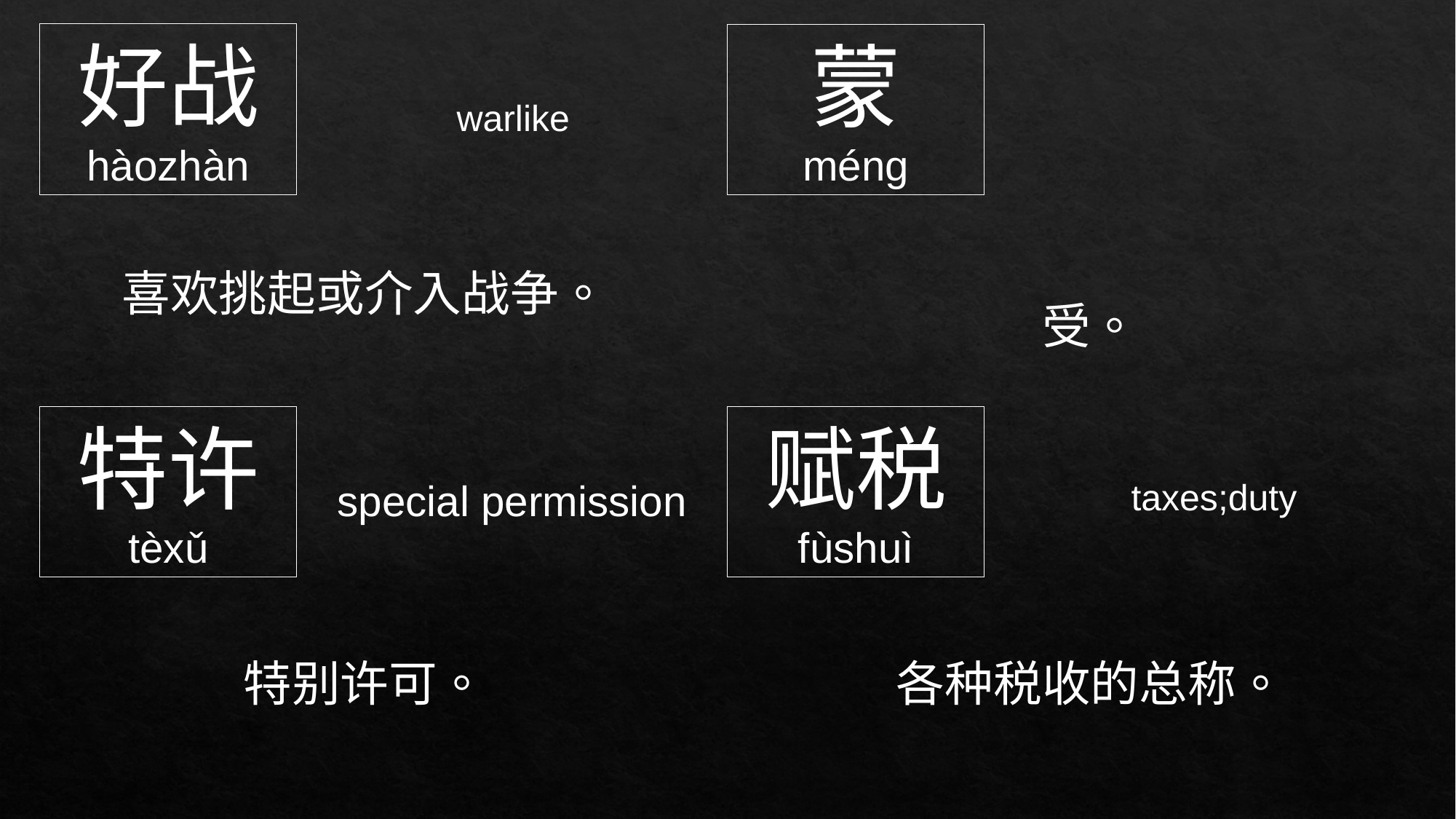

好战
hàozhàn
蒙
méng
warlike
喜欢挑起或介入战争。
受。
赋税
fùshuì
特许
tèxǔ
special permission
taxes;duty
特别许可。
各种税收的总称。